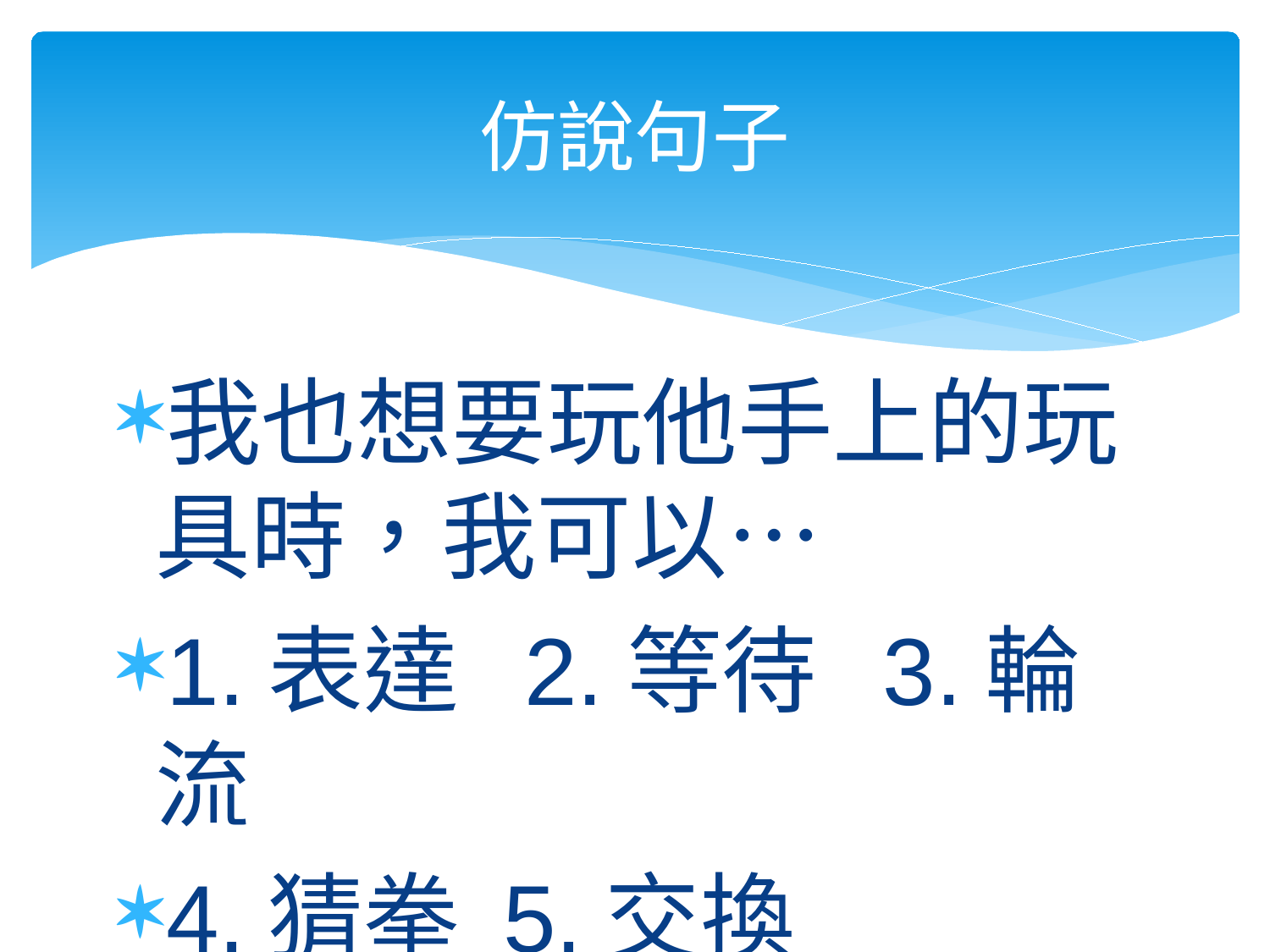

# 仿說句子
我也想要玩他手上的玩具時，我可以…
1.表達  2.等待  3.輪流
4.猜拳 5.交換  6.OOO